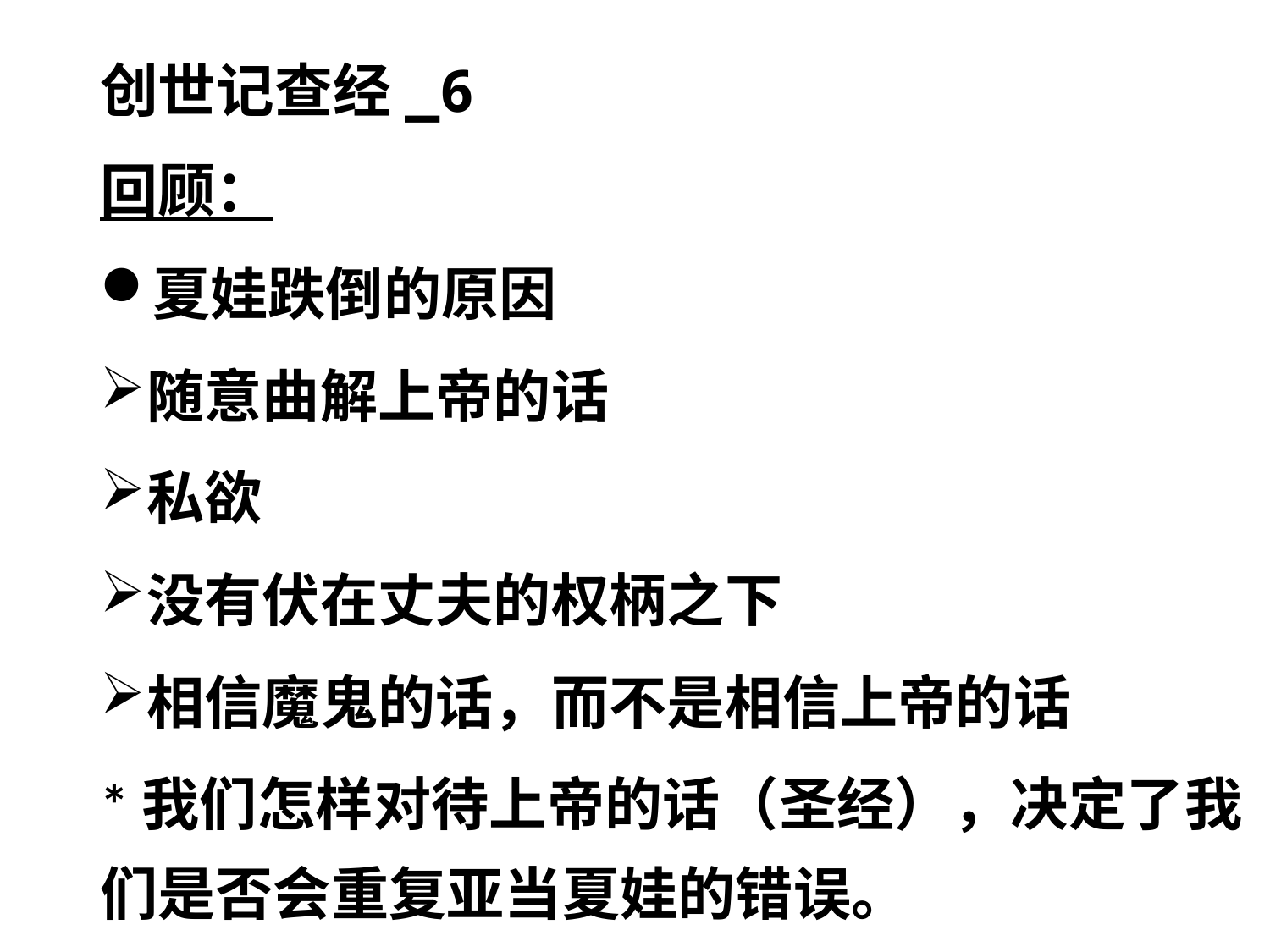

# 创世记查经_6
回顾：
夏娃跌倒的原因
随意曲解上帝的话
私欲
没有伏在丈夫的权柄之下
相信魔鬼的话，而不是相信上帝的话
*我们怎样对待上帝的话（圣经），决定了我们是否会重复亚当夏娃的错误。